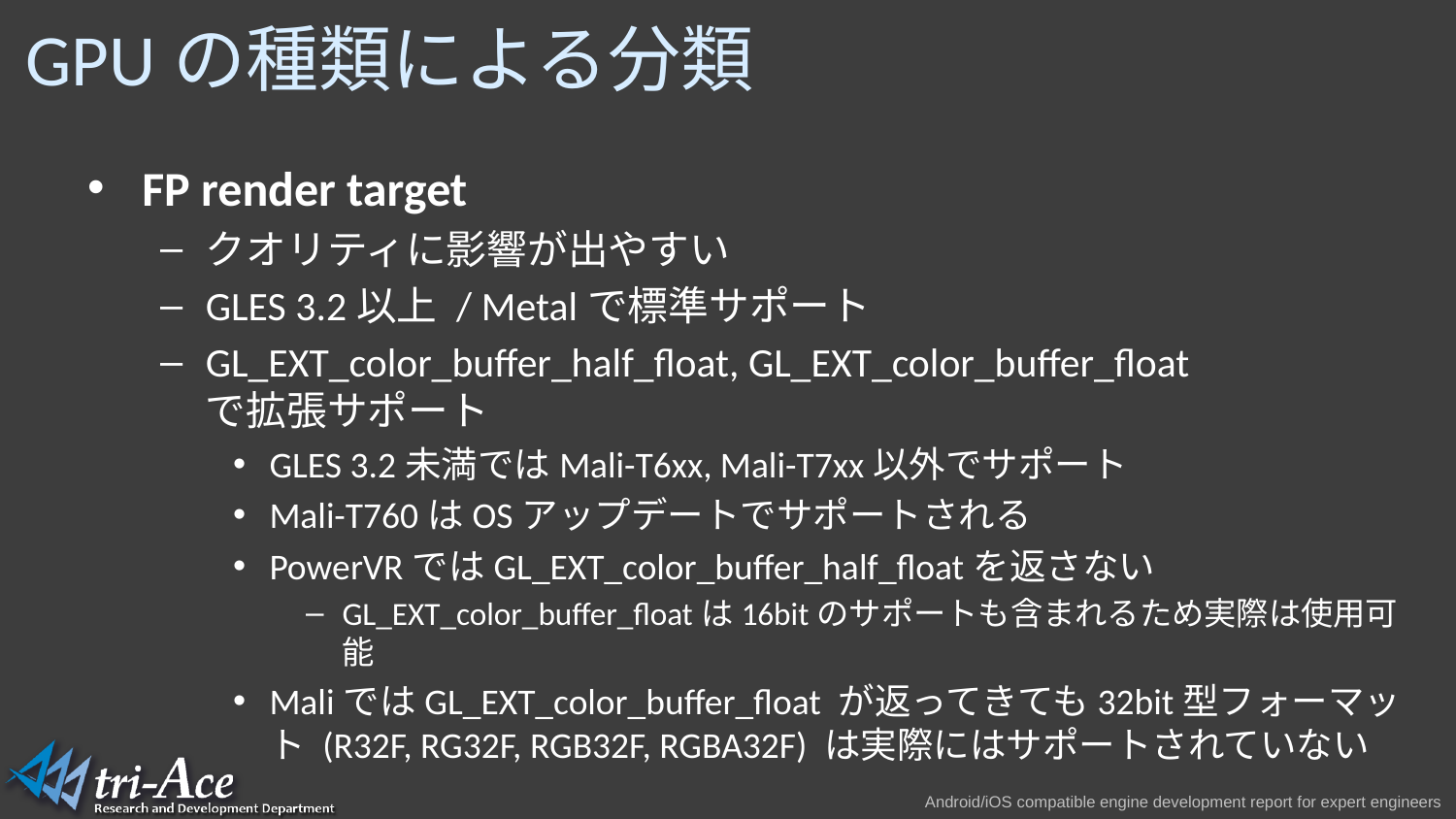

# GPUの種類による分類
FP render target
クオリティに影響が出やすい
GLES 3.2以上 / Metalで標準サポート
GL_EXT_color_buffer_half_float, GL_EXT_color_buffer_float
で拡張サポート
GLES 3.2未満ではMali-T6xx, Mali-T7xx以外でサポート
Mali-T760はOSアップデートでサポートされる
PowerVRではGL_EXT_color_buffer_half_floatを返さない
GL_EXT_color_buffer_floatは16bitのサポートも含まれるため実際は使用可能
MaliではGL_EXT_color_buffer_float が返ってきても32bit型フォーマット (R32F, RG32F, RGB32F, RGBA32F) は実際にはサポートされていない